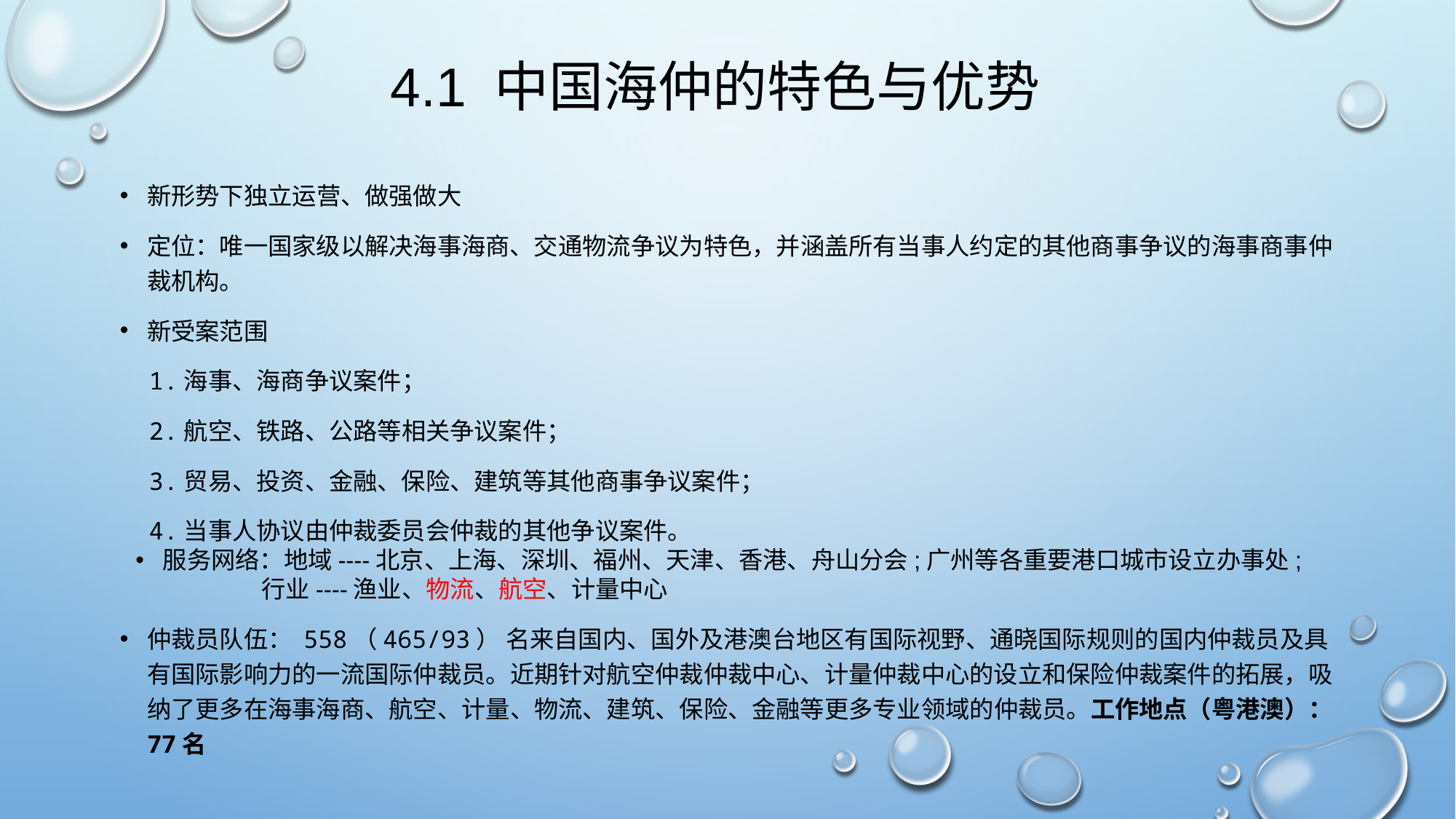

# 4.1 中国海仲的特色与优势

新形势下独立运营、做强做大
定位：唯一国家级以解决海事海商、交通物流争议为特色，并涵盖所有当事人约定的其他商事争议的海事商事仲裁机构。
新受案范围
  1.海事、海商争议案件；
  2.航空、铁路、公路等相关争议案件；
  3.贸易、投资、金融、保险、建筑等其他商事争议案件；
  4.当事人协议由仲裁委员会仲裁的其他争议案件。
服务网络：地域----北京、上海、深圳、福州、天津、香港、舟山分会;广州等各重要港口城市设立办事处;
                      行业----渔业、物流、航空、计量中心
仲裁员队伍： 558（465/93） 名来自国内、国外及港澳台地区有国际视野、通晓国际规则的国内仲裁员及具有国际影响力的一流国际仲裁员。近期针对航空仲裁仲裁中心、计量仲裁中心的设立和保险仲裁案件的拓展，吸纳了更多在海事海商、航空、计量、物流、建筑、保险、金融等更多专业领域的仲裁员。工作地点（粤港澳）：77名